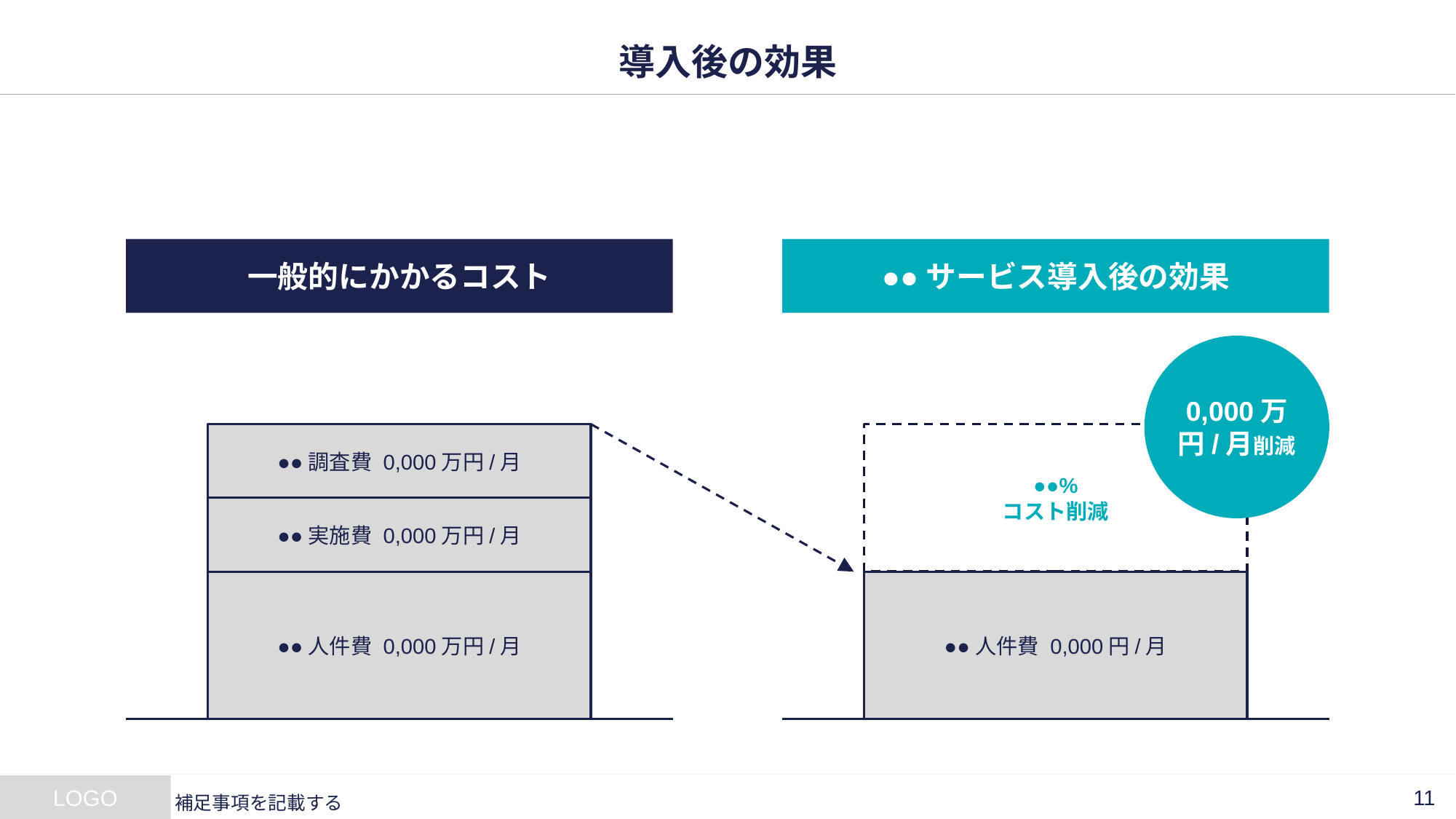

# 導入後の効果

一般的にかかるコスト
●●サービス導入後の効果
0,000万
円/月削減
●●調査費 0,000万円/月
●●%
コスト削減
●●実施費 0,000万円/月
●●人件費 0,000万円/月
●●人件費 0,000円/月
補足事項を記載する
11